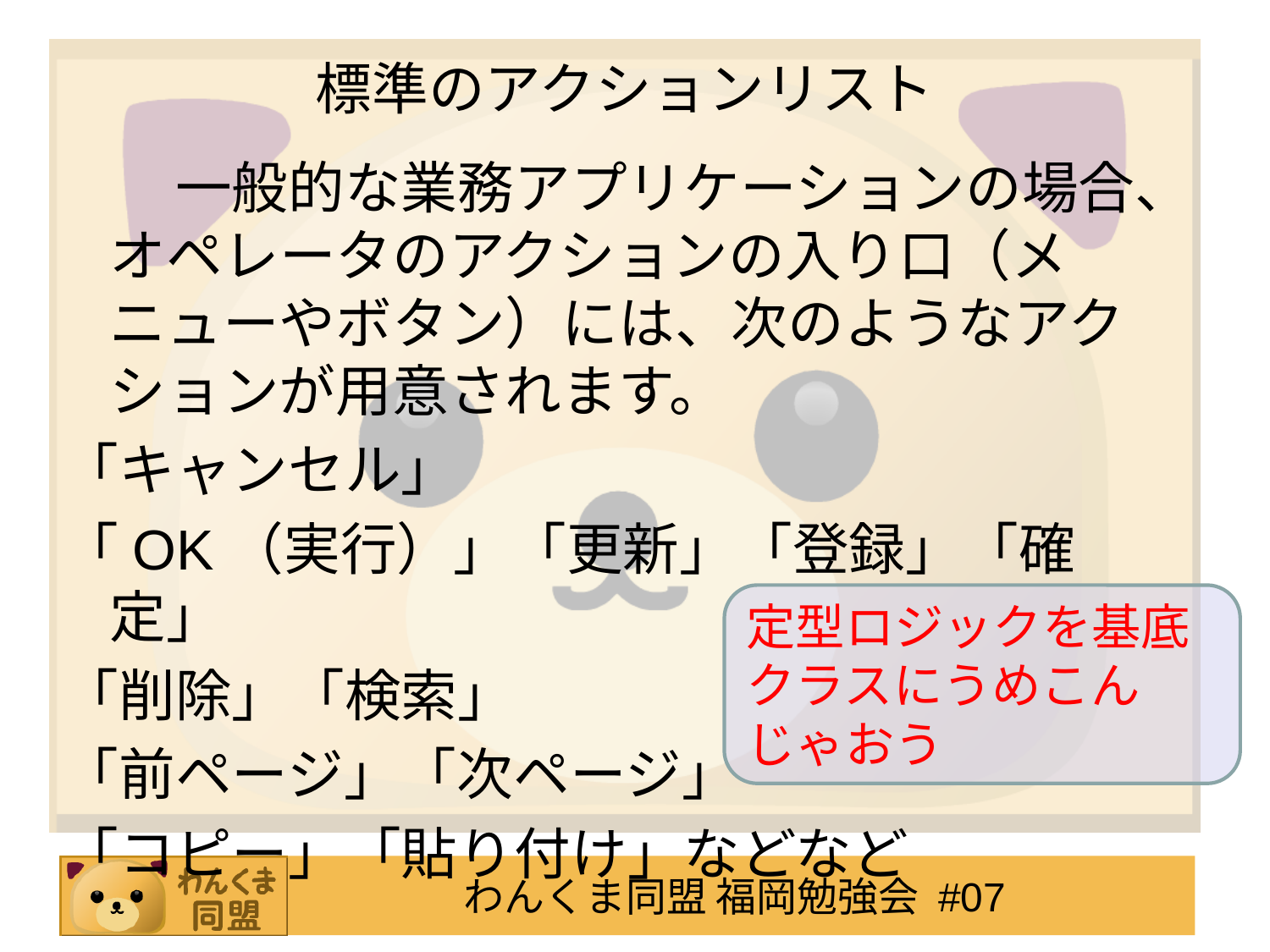

# 標準のアクションリスト
　　一般的な業務アプリケーションの場合、オペレータのアクションの入り口（メニューやボタン）には、次のようなアクションが用意されます。
「キャンセル」
「OK（実行）」「更新」「登録」「確定」
「削除」「検索」
「前ページ」「次ページ」
「コピー」「貼り付け」などなど

定型ロジックを基底クラスにうめこんじゃおう